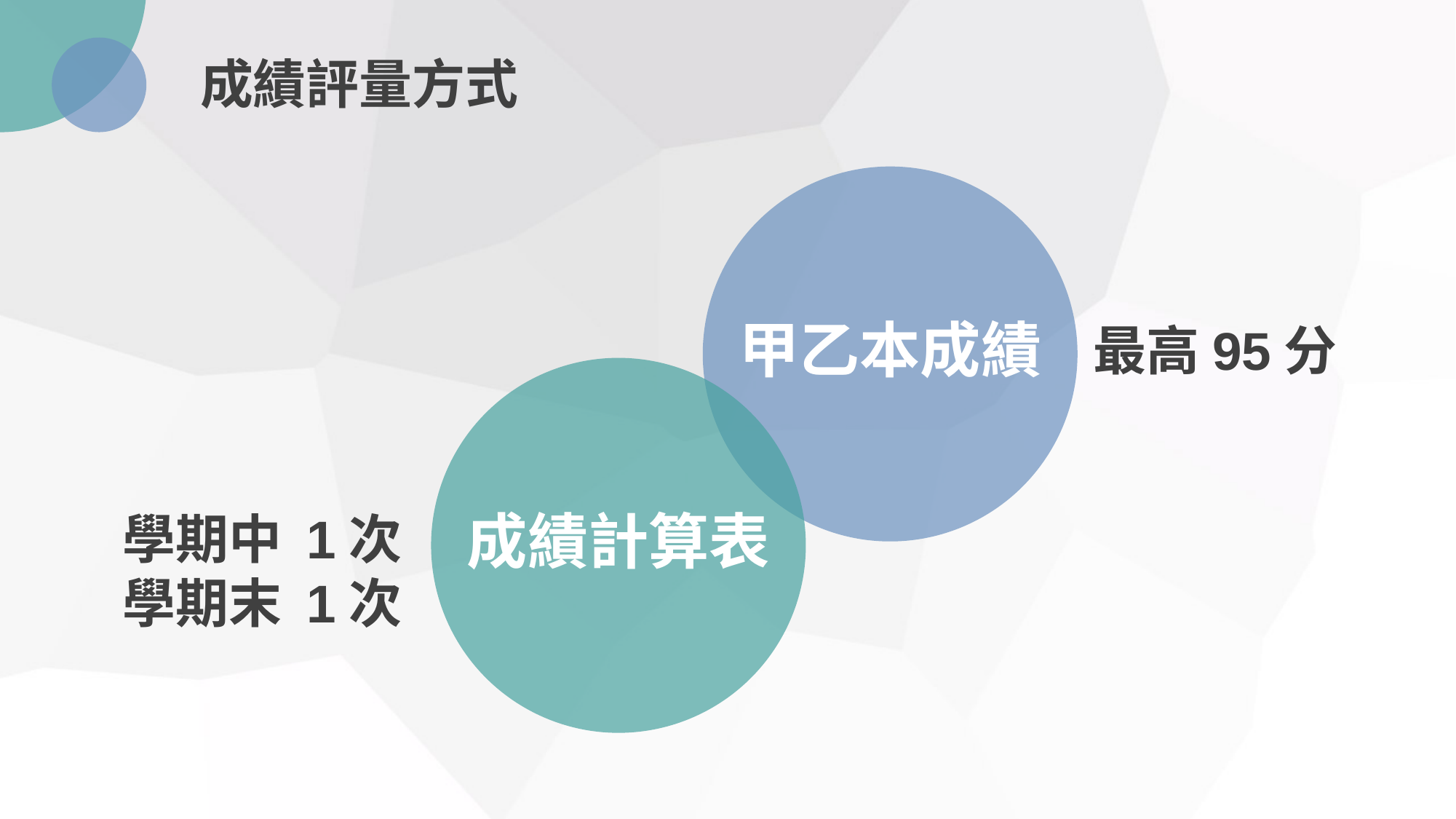

成績評量方式

甲乙本成績
最高95分

成績計算表
學期中 1次
學期末 1次